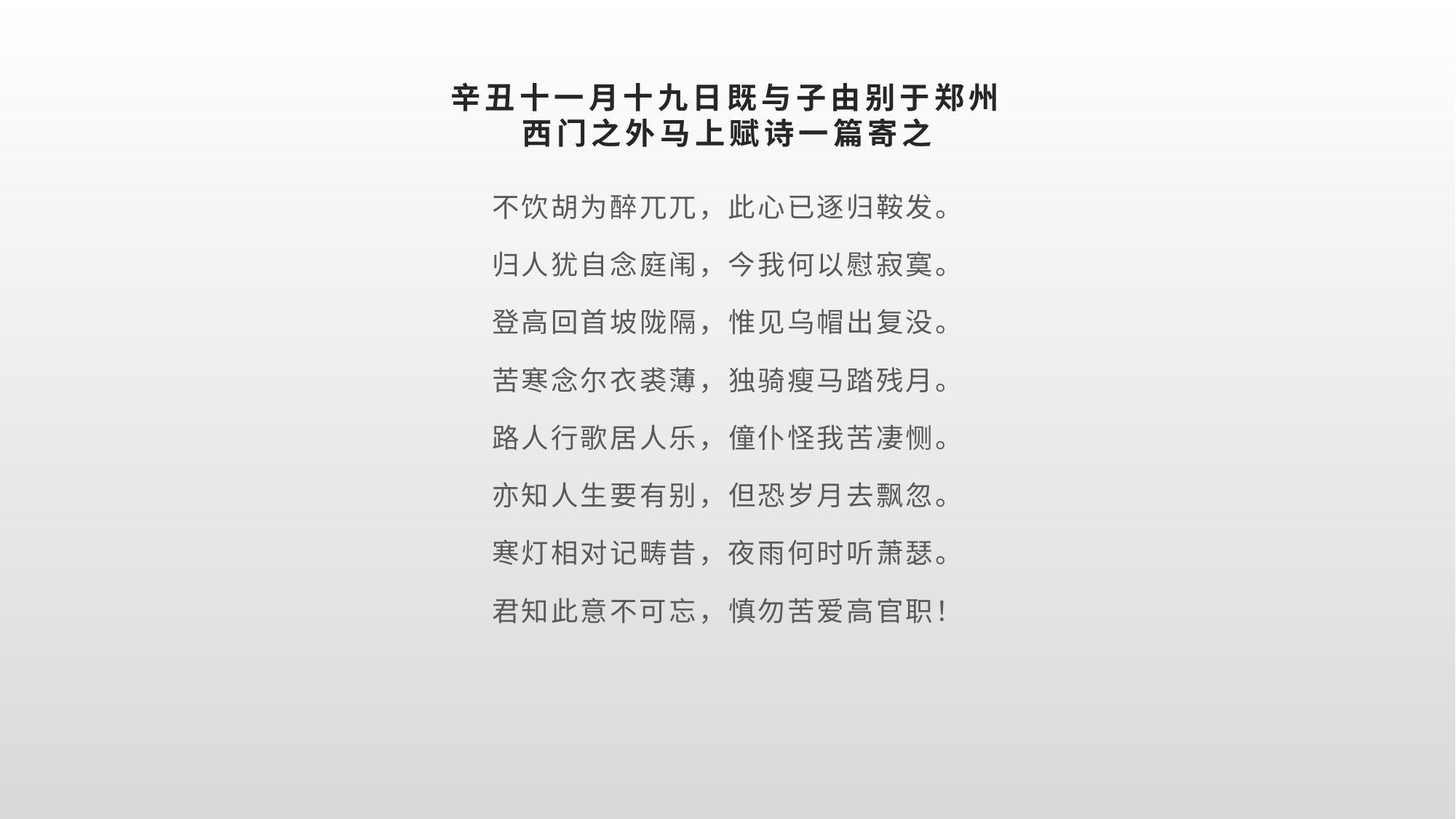

# 辛丑十一月十九日既与子由别于郑州 西门之外马上赋诗一篇寄之
不饮胡为醉兀兀，此心已逐归鞍发。
归人犹自念庭闱，今我何以慰寂寞。
登高回首坡陇隔，惟见乌帽出复没。
苦寒念尔衣裘薄，独骑瘦马踏残月。
路人行歌居人乐，僮仆怪我苦凄恻。
亦知人生要有别，但恐岁月去飘忽。
寒灯相对记畴昔，夜雨何时听萧瑟。
君知此意不可忘，慎勿苦爱高官职！